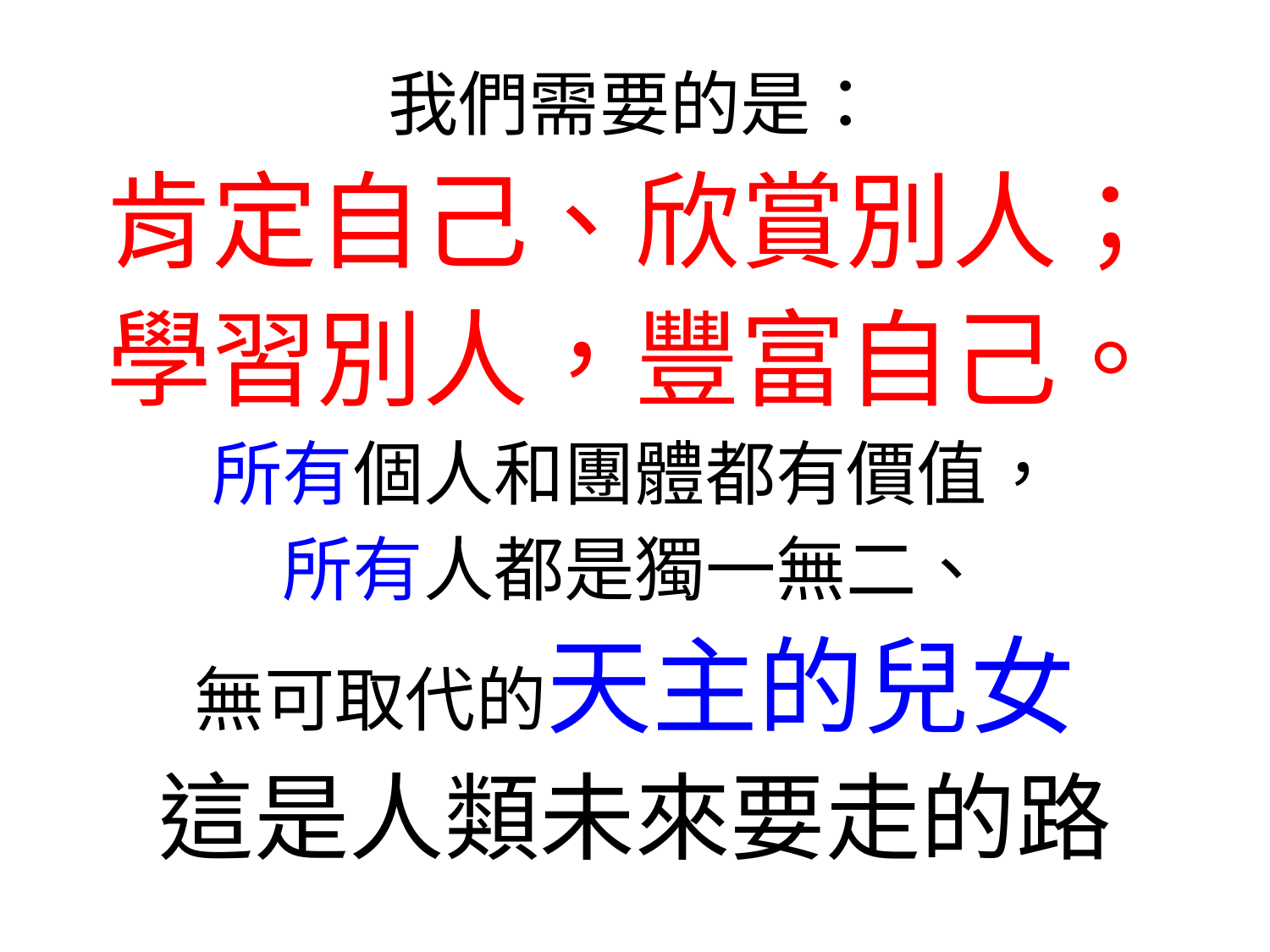

我們需要的是：
肯定自己、欣賞別人；
學習別人，豐富自己。
所有個人和團體都有價值，
所有人都是獨一無二、
無可取代的天主的兒女
這是人類未來要走的路